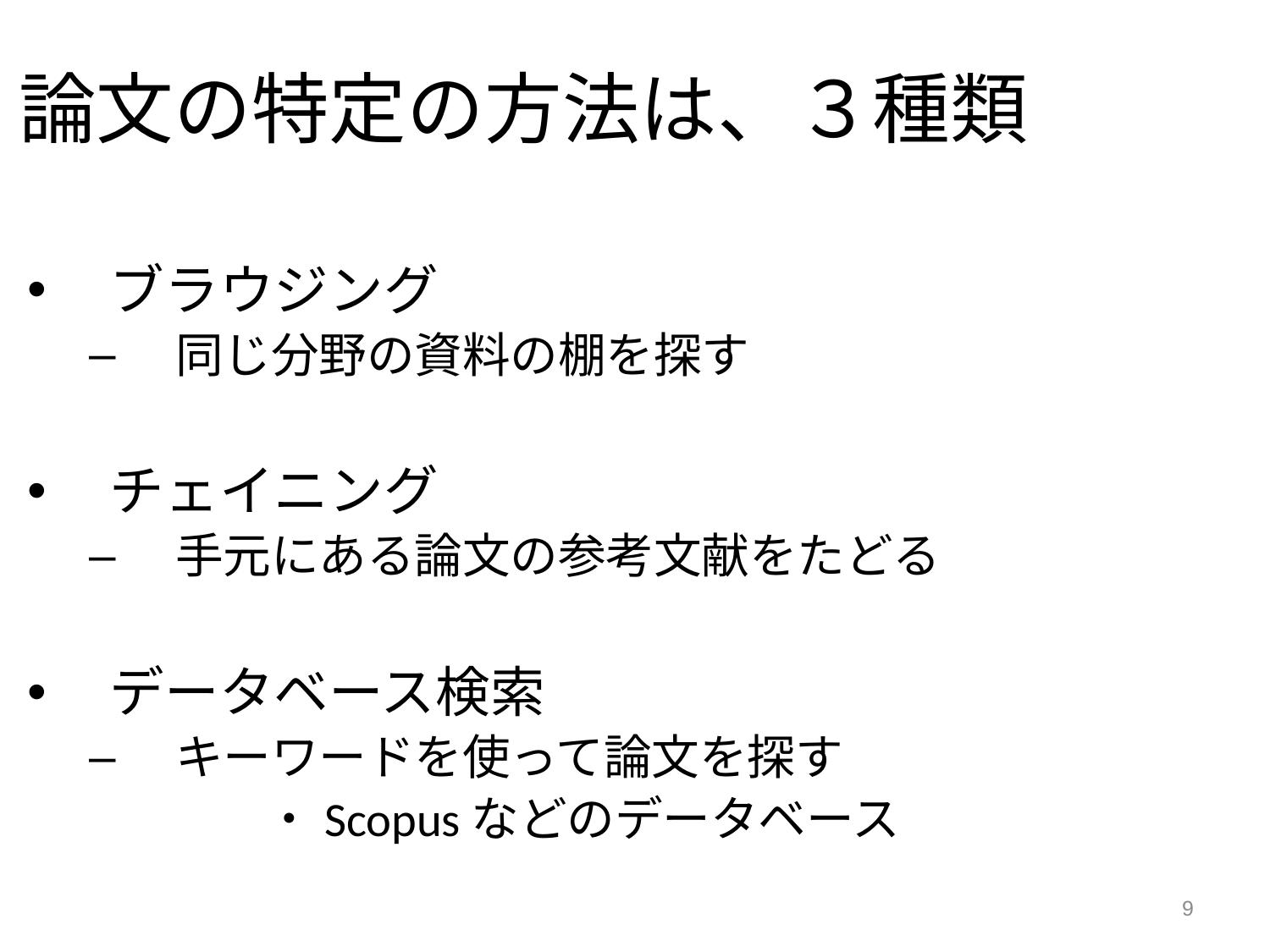

論文の特定の方法は、３種類
ブラウジング
　同じ分野の資料の棚を探す

チェイニング
　手元にある論文の参考文献をたどる

データベース検索
　キーワードを使って論文を探す
　　　　・Scopusなどのデータベース
9